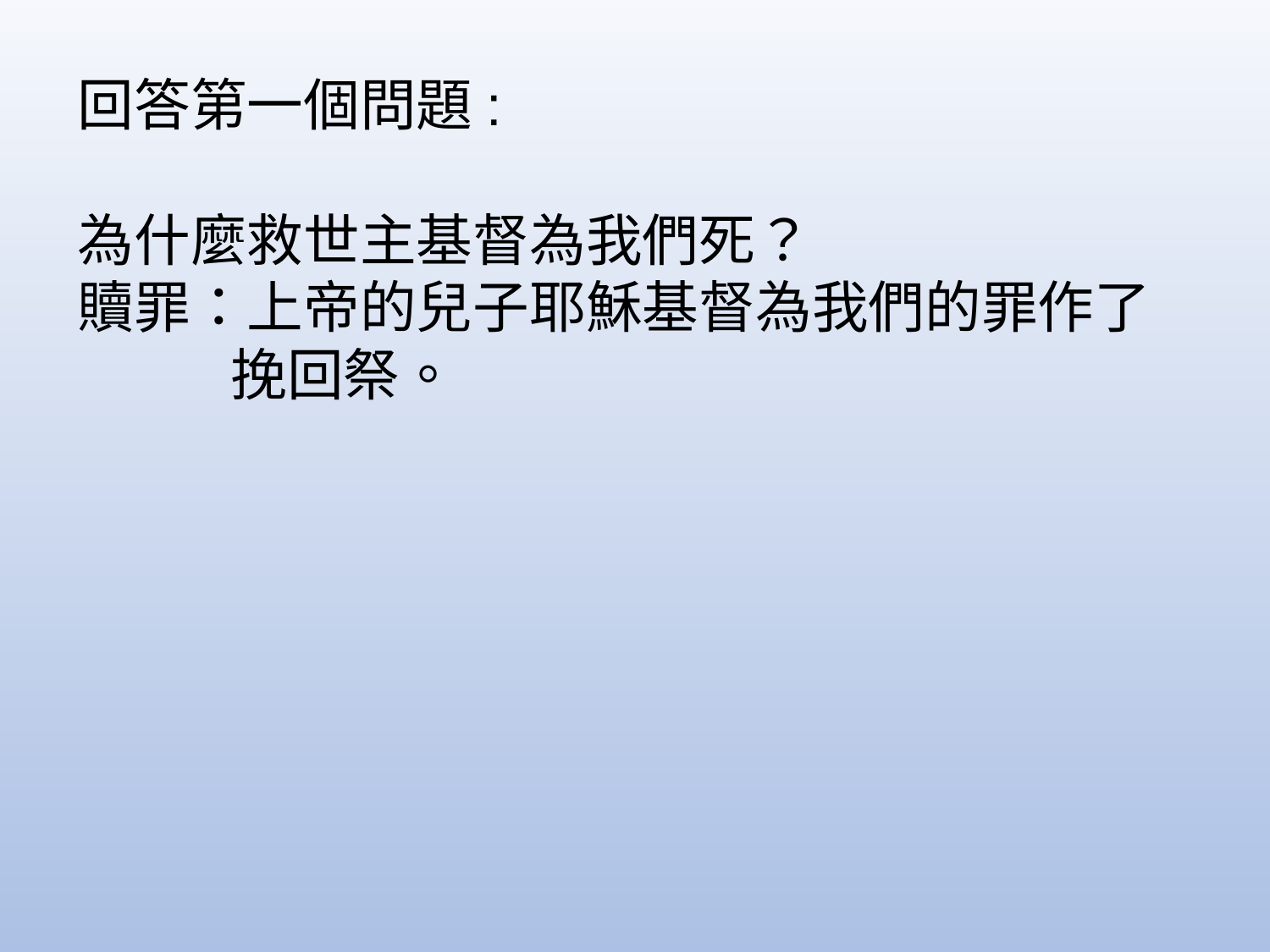

回答第一個問題:

為什麼救世主基督為我們死？
贖罪：上帝的兒子耶穌基督為我們的罪作了
      挽回祭。